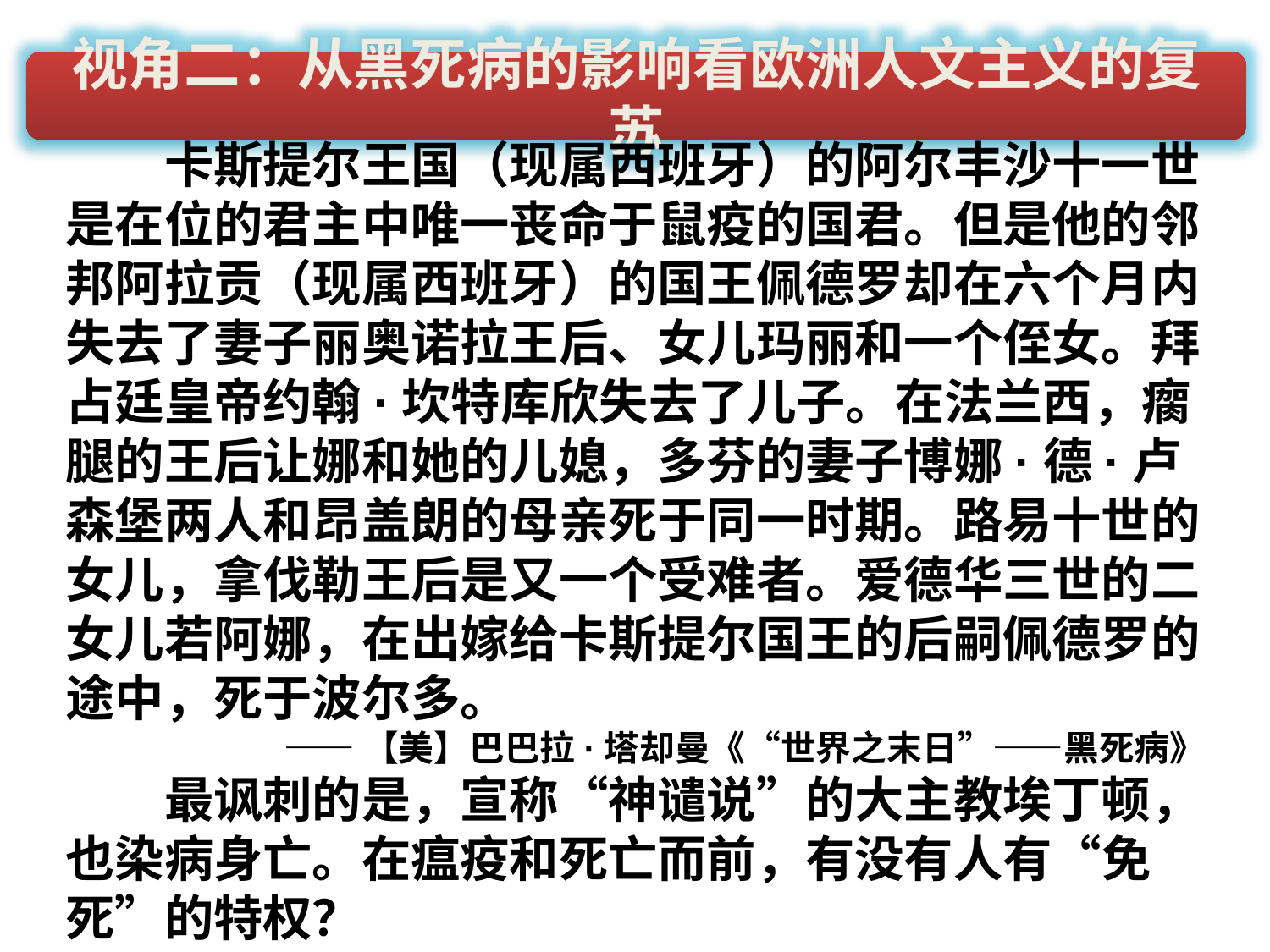

视角二：从黑死病的影响看欧洲人文主义的复苏
　　卡斯提尔王国（现属西班牙）的阿尔丰沙十一世是在位的君主中唯一丧命于鼠疫的国君。但是他的邻邦阿拉贡（现属西班牙）的国王佩德罗却在六个月内失去了妻子丽奥诺拉王后、女儿玛丽和一个侄女。拜占廷皇帝约翰·坎特库欣失去了儿子。在法兰西，瘸腿的王后让娜和她的儿媳，多芬的妻子博娜·德·卢森堡两人和昂盖朗的母亲死于同一时期。路易十世的女儿，拿伐勒王后是又一个受难者。爱德华三世的二女儿若阿娜，在出嫁给卡斯提尔国王的后嗣佩德罗的途中，死于波尔多。
——【美】巴巴拉·塔却曼《“世界之末日”——黑死病》
　　最讽刺的是，宣称“神谴说”的大主教埃丁顿，也染病身亡。在瘟疫和死亡而前，有没有人有“免死”的特权？